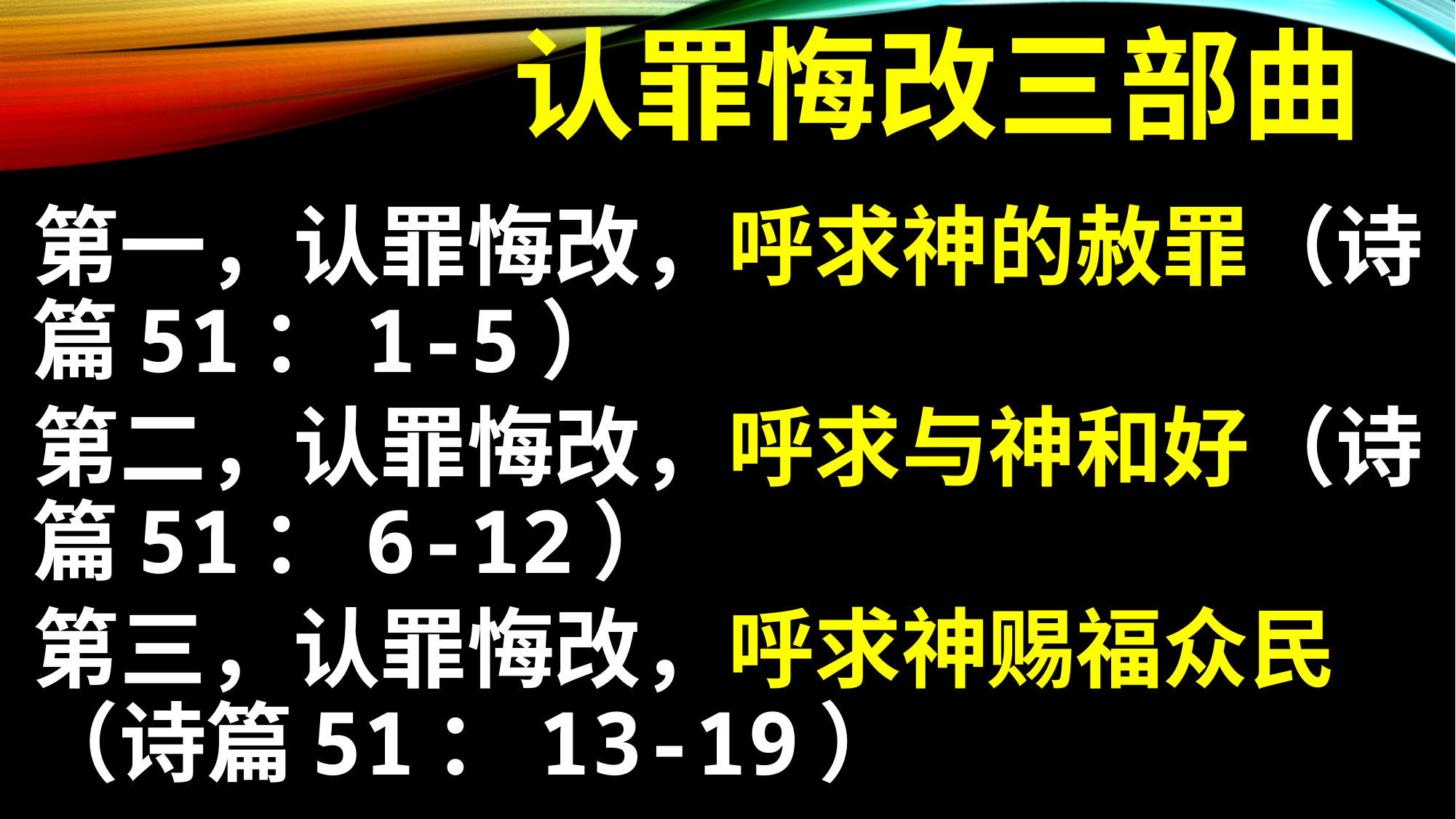

# 认罪悔改三部曲
第一，认罪悔改，呼求神的赦罪（诗篇51：1-5）
第二，认罪悔改，呼求与神和好（诗篇51：6-12）
第三，认罪悔改，呼求神赐福众民（诗篇51：13-19）